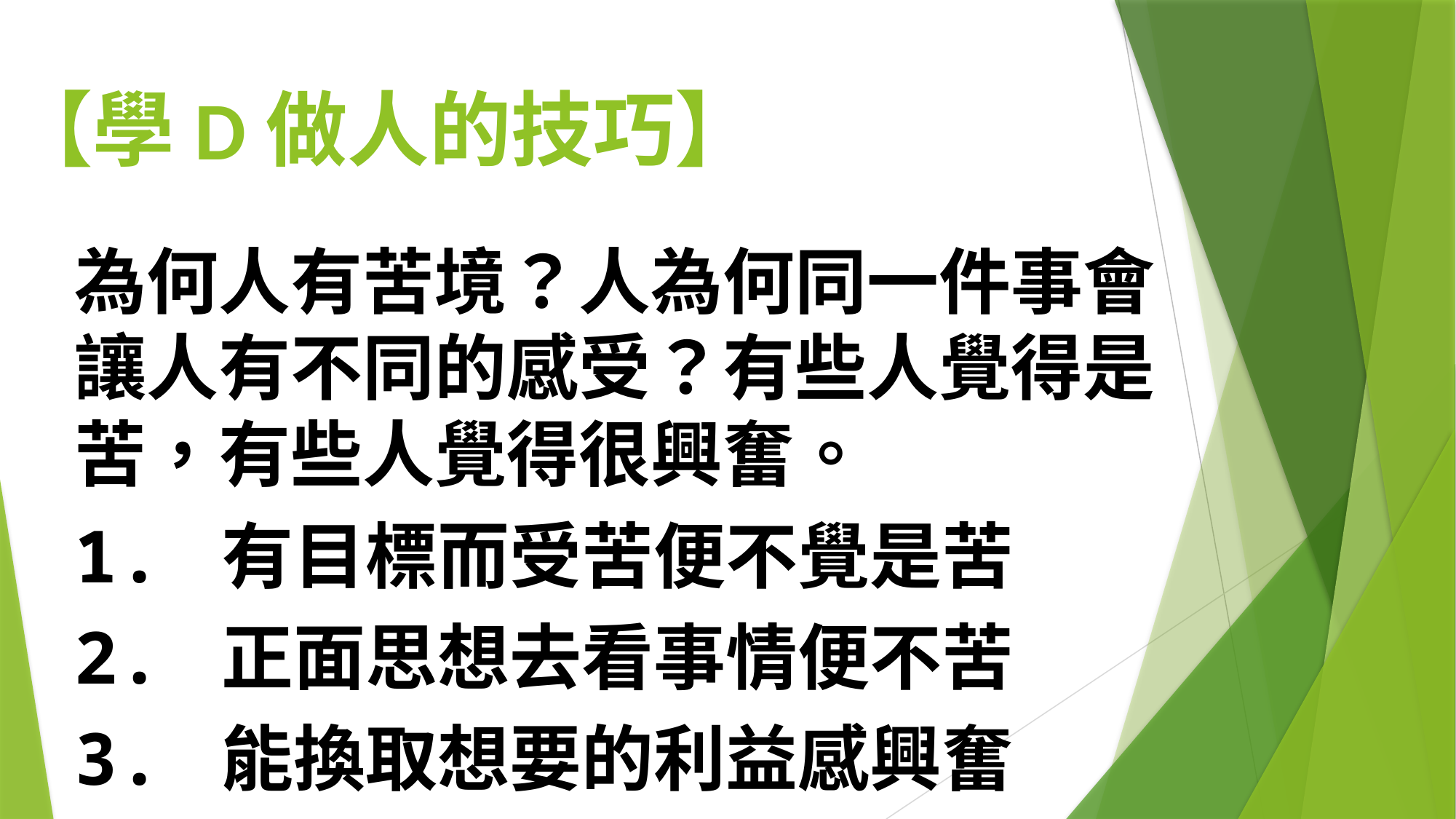

# 【學D做人的技巧】
為何人有苦境？人為何同一件事會讓人有不同的感受？有些人覺得是苦，有些人覺得很興奮。
1. 有目標而受苦便不覺是苦
2. 正面思想去看事情便不苦
3. 能換取想要的利益感興奮